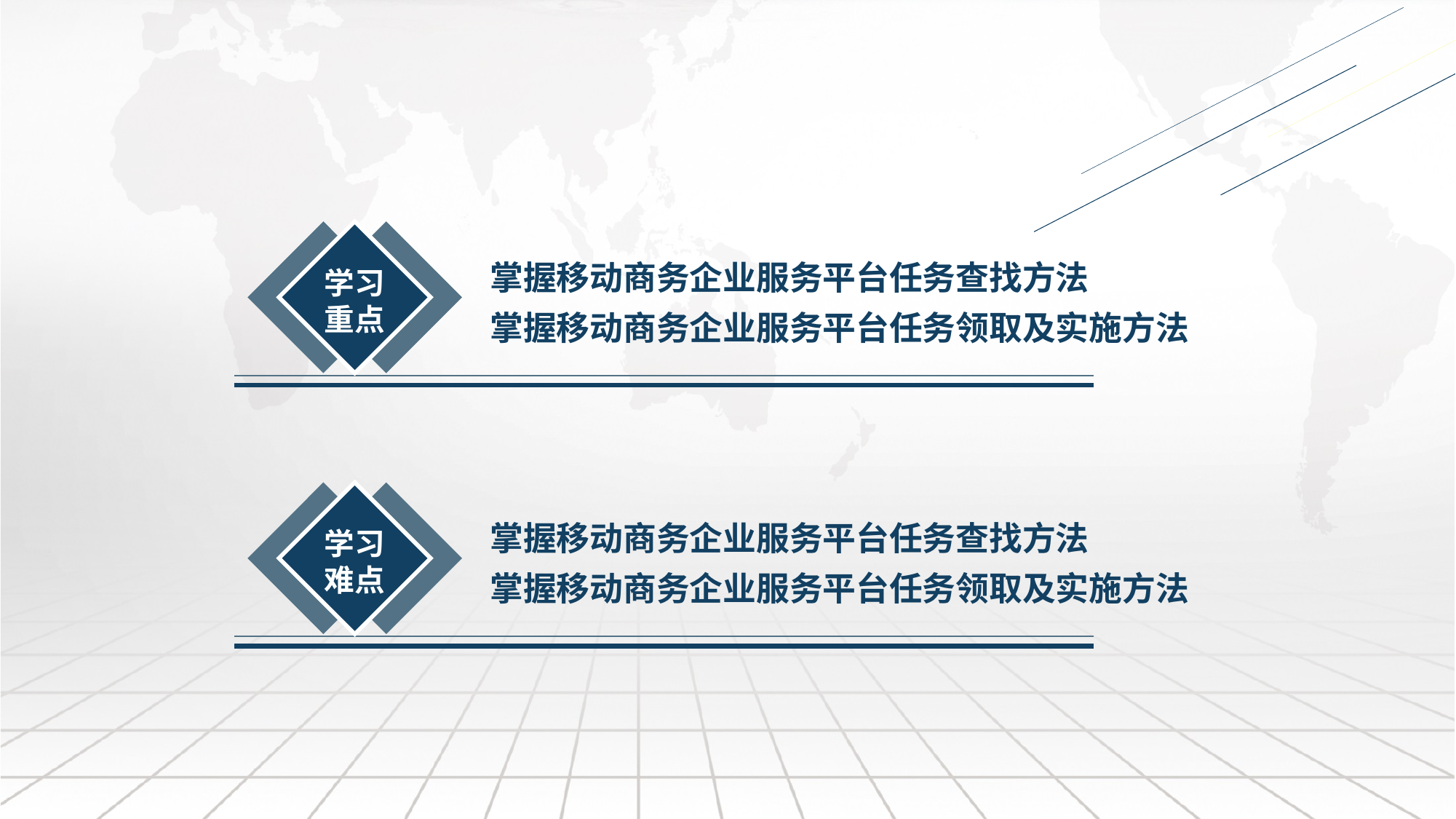

掌握移动商务企业服务平台任务查找方法
掌握移动商务企业服务平台任务领取及实施方法

学习
重点

掌握移动商务企业服务平台任务查找方法
掌握移动商务企业服务平台任务领取及实施方法

学习
难点